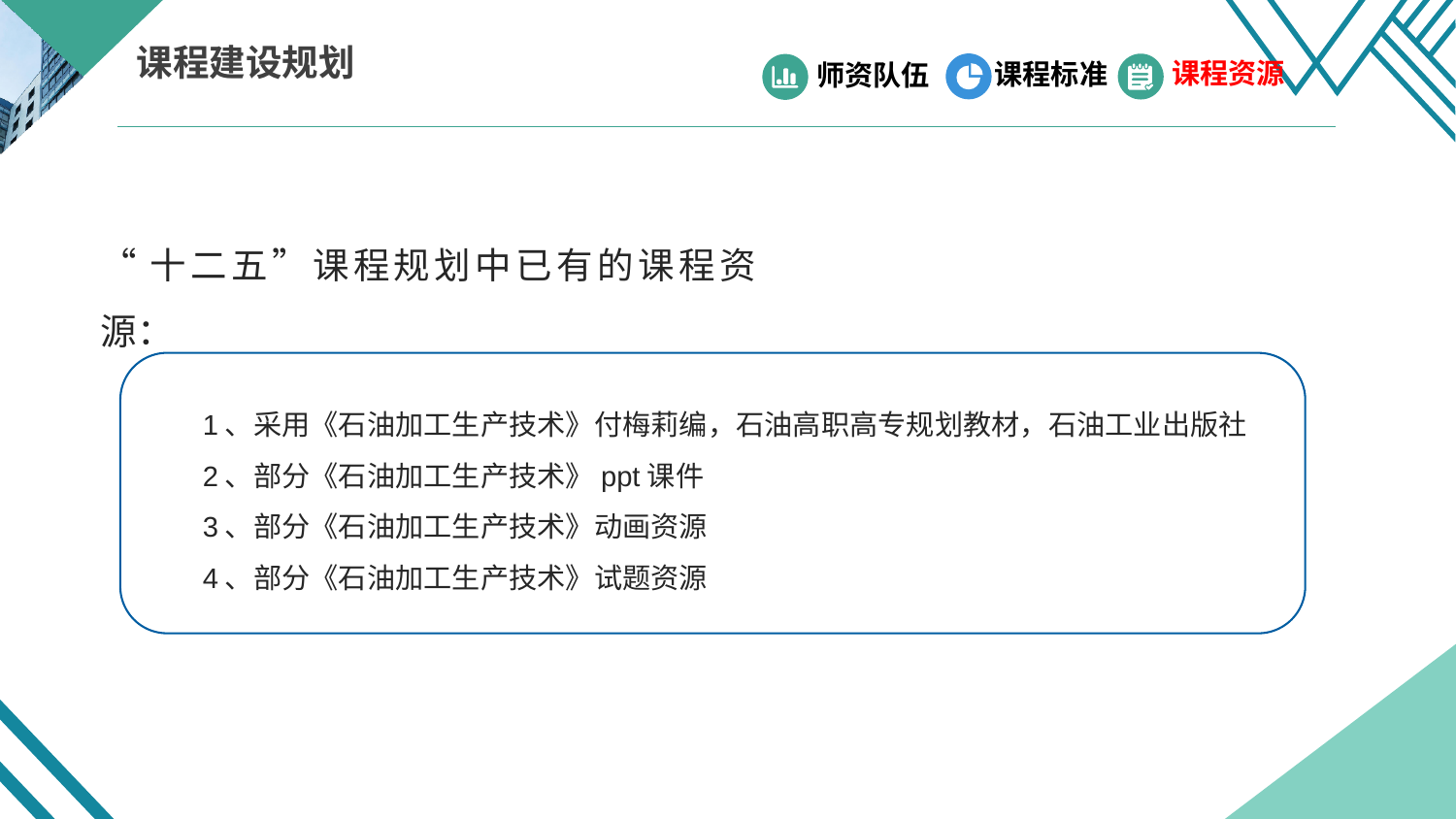

课程建设规划
课程资源
课程标准
师资队伍

“十二五”课程规划中已有的课程资源：

1、采用《石油加工生产技术》付梅莉编，石油高职高专规划教材，石油工业出版社
2、部分《石油加工生产技术》ppt课件
3、部分《石油加工生产技术》动画资源
4、部分《石油加工生产技术》试题资源